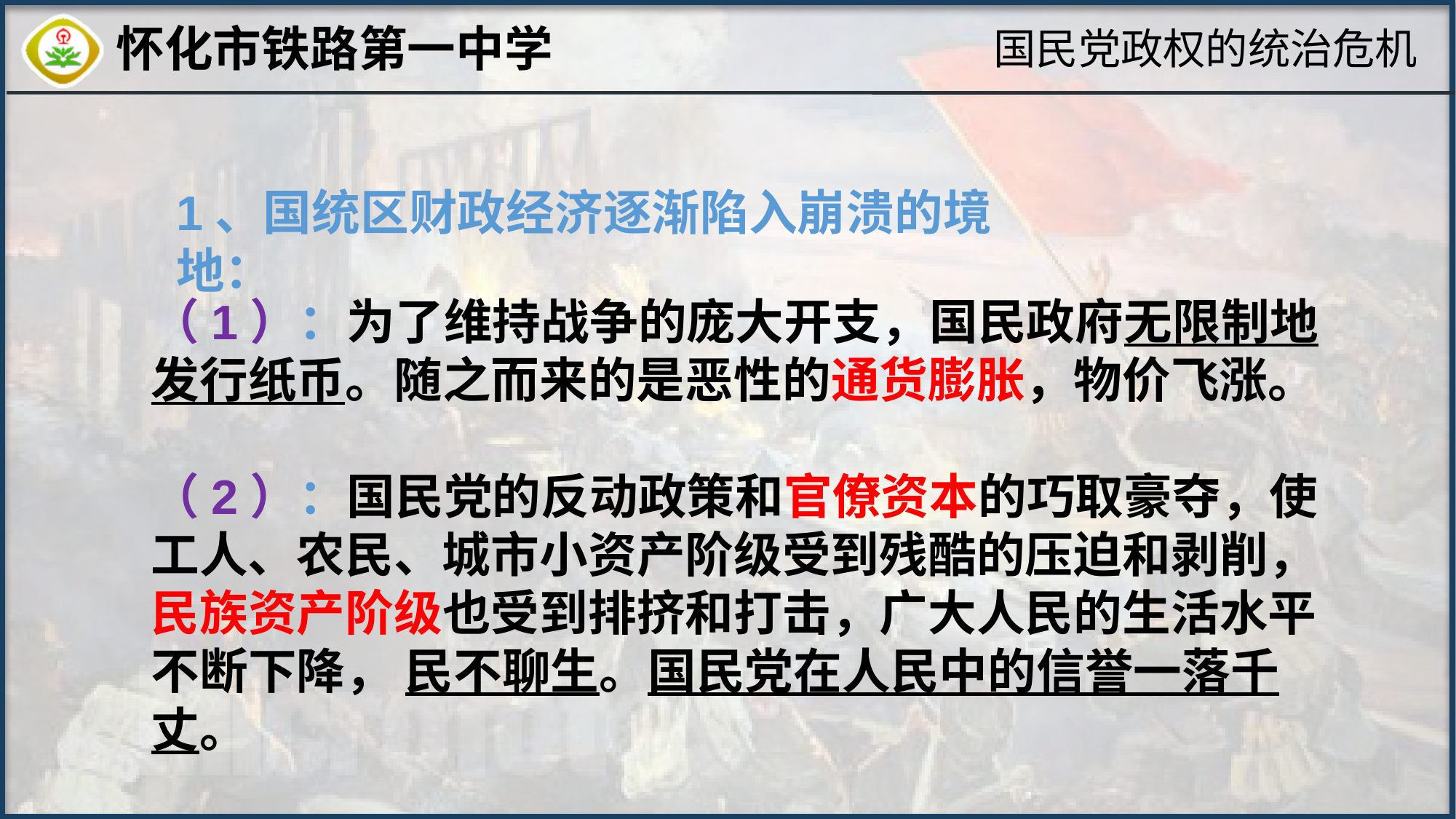

国民党政权的统治危机
1、国统区财政经济逐渐陷入崩溃的境地：

（1）：为了维持战争的庞大开支，国民政府无限制地发行纸币。随之而来的是恶性的通货膨胀，物价飞涨。

（2）：国民党的反动政策和官僚资本的巧取豪夺，使工人、农民、城市小资产阶级受到残酷的压迫和剥削，民族资产阶级也受到排挤和打击，广大人民的生活水平不断下降， 民不聊生。国民党在人民中的信誉一落千丈。